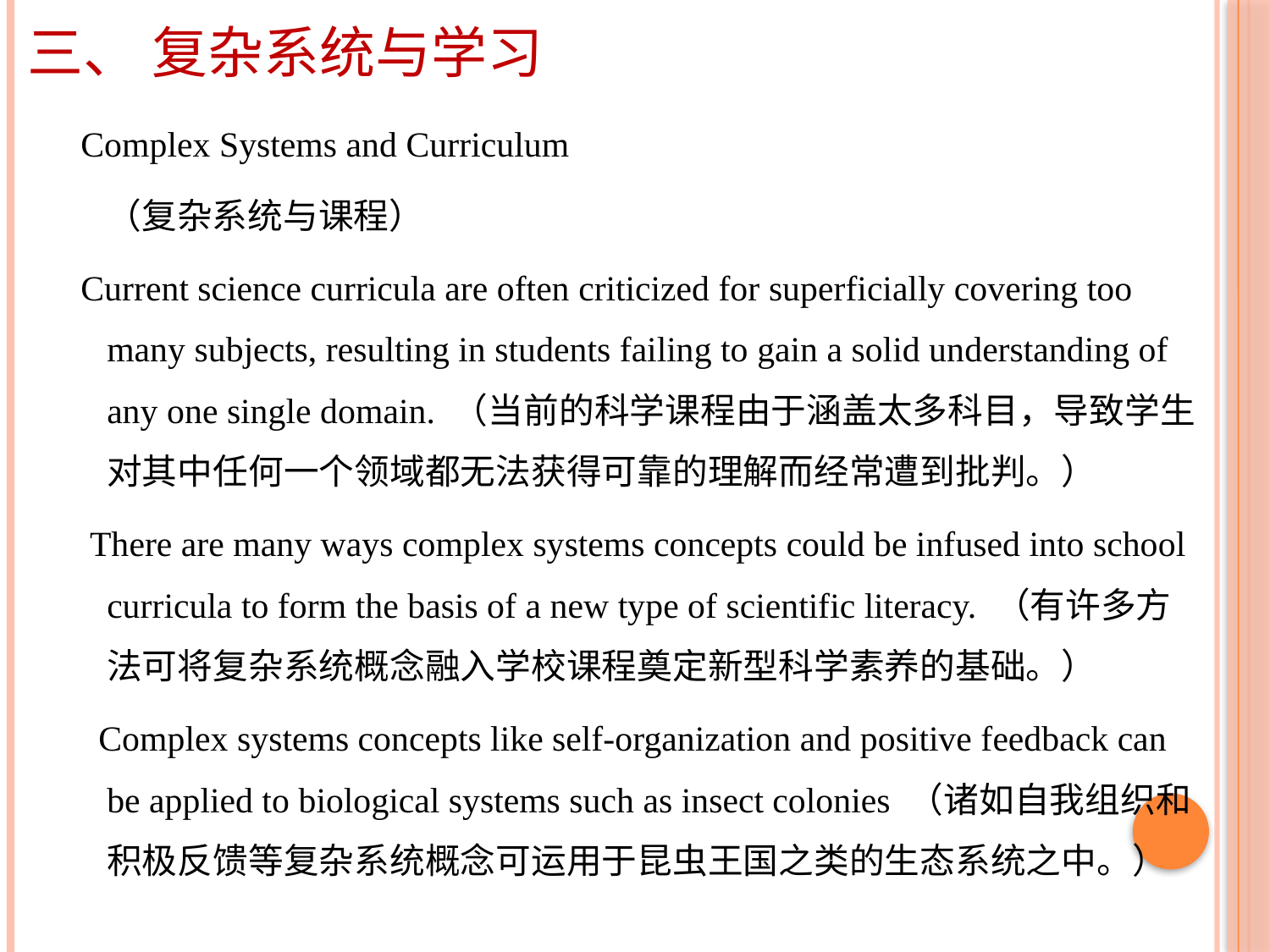

# 三、 复杂系统与学习
      Complex Systems and Curriculum
         （复杂系统与课程）
      Current science curricula are often criticized for superficially covering too many subjects, resulting in students failing to gain a solid understanding of any one single domain. （当前的科学课程由于涵盖太多科目，导致学生对其中任何一个领域都无法获得可靠的理解而经常遭到批判。）
       There are many ways complex systems concepts could be infused into school curricula to form the basis of a new type of scientific literacy. （有许多方法可将复杂系统概念融入学校课程奠定新型科学素养的基础。）
        Complex systems concepts like self-organization and positive feedback can be applied to biological systems such as insect colonies （诸如自我组织和积极反馈等复杂系统概念可运用于昆虫王国之类的生态系统之中。）